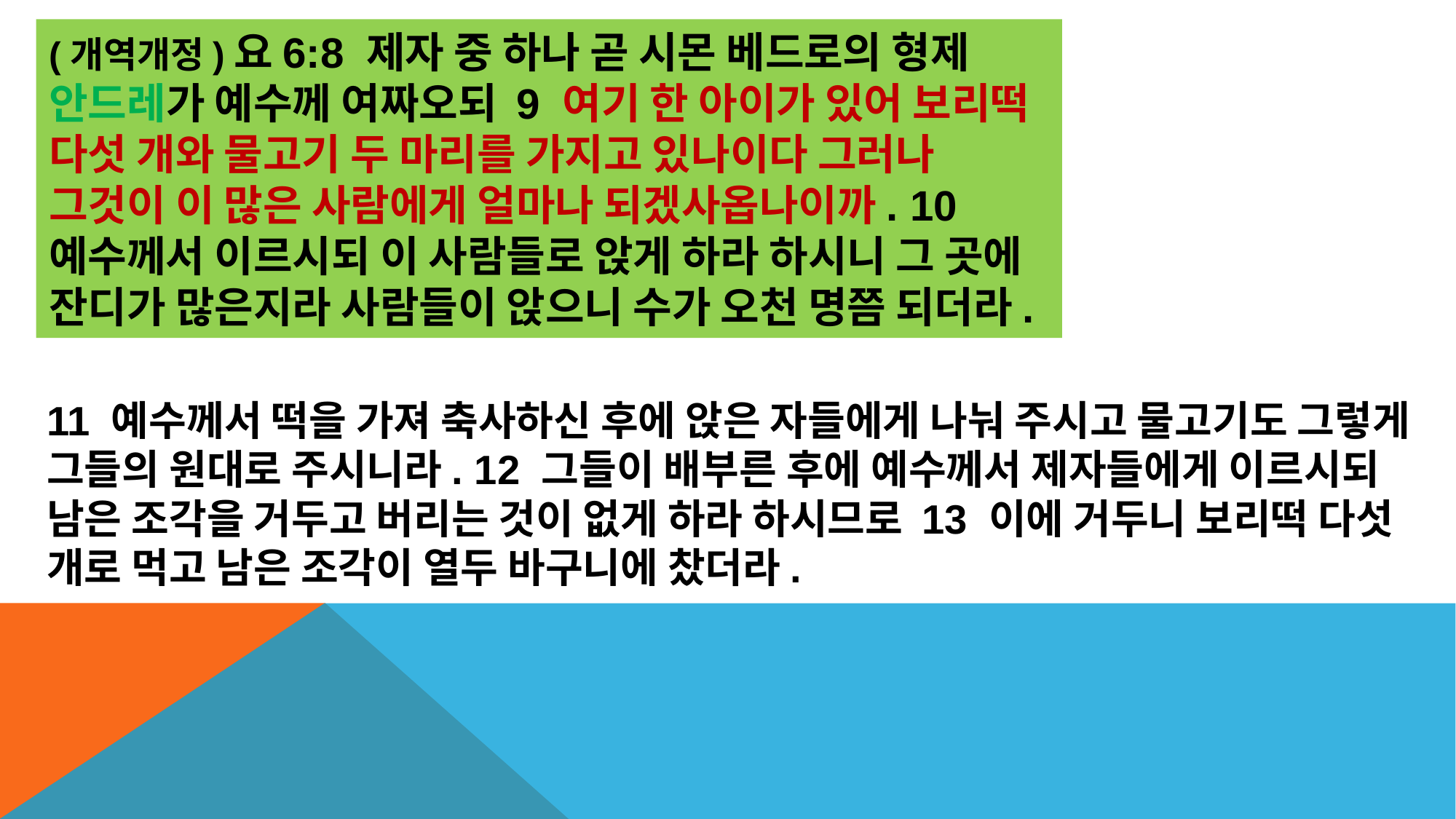

(개역개정)요6:8 제자 중 하나 곧 시몬 베드로의 형제 안드레가 예수께 여짜오되 9 여기 한 아이가 있어 보리떡 다섯 개와 물고기 두 마리를 가지고 있나이다 그러나 그것이 이 많은 사람에게 얼마나 되겠사옵나이까. 10 예수께서 이르시되 이 사람들로 앉게 하라 하시니 그 곳에 잔디가 많은지라 사람들이 앉으니 수가 오천 명쯤 되더라.
11 예수께서 떡을 가져 축사하신 후에 앉은 자들에게 나눠 주시고 물고기도 그렇게 그들의 원대로 주시니라. 12 그들이 배부른 후에 예수께서 제자들에게 이르시되 남은 조각을 거두고 버리는 것이 없게 하라 하시므로 13 이에 거두니 보리떡 다섯 개로 먹고 남은 조각이 열두 바구니에 찼더라.